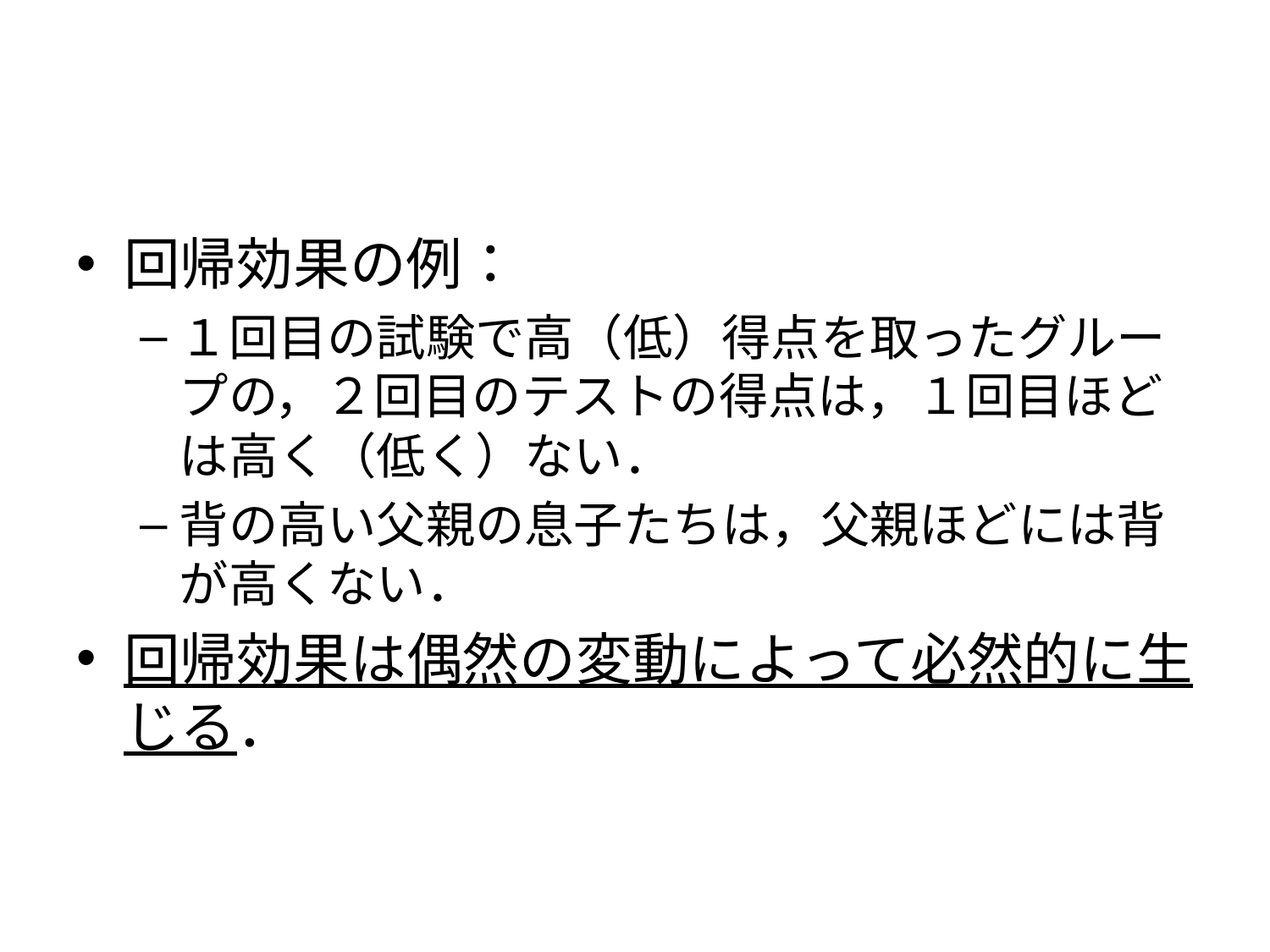

#
回帰効果の例：
１回目の試験で高（低）得点を取ったグループの，２回目のテストの得点は，１回目ほどは高く（低く）ない．
背の高い父親の息子たちは，父親ほどには背が高くない．
回帰効果は偶然の変動によって必然的に生じる．